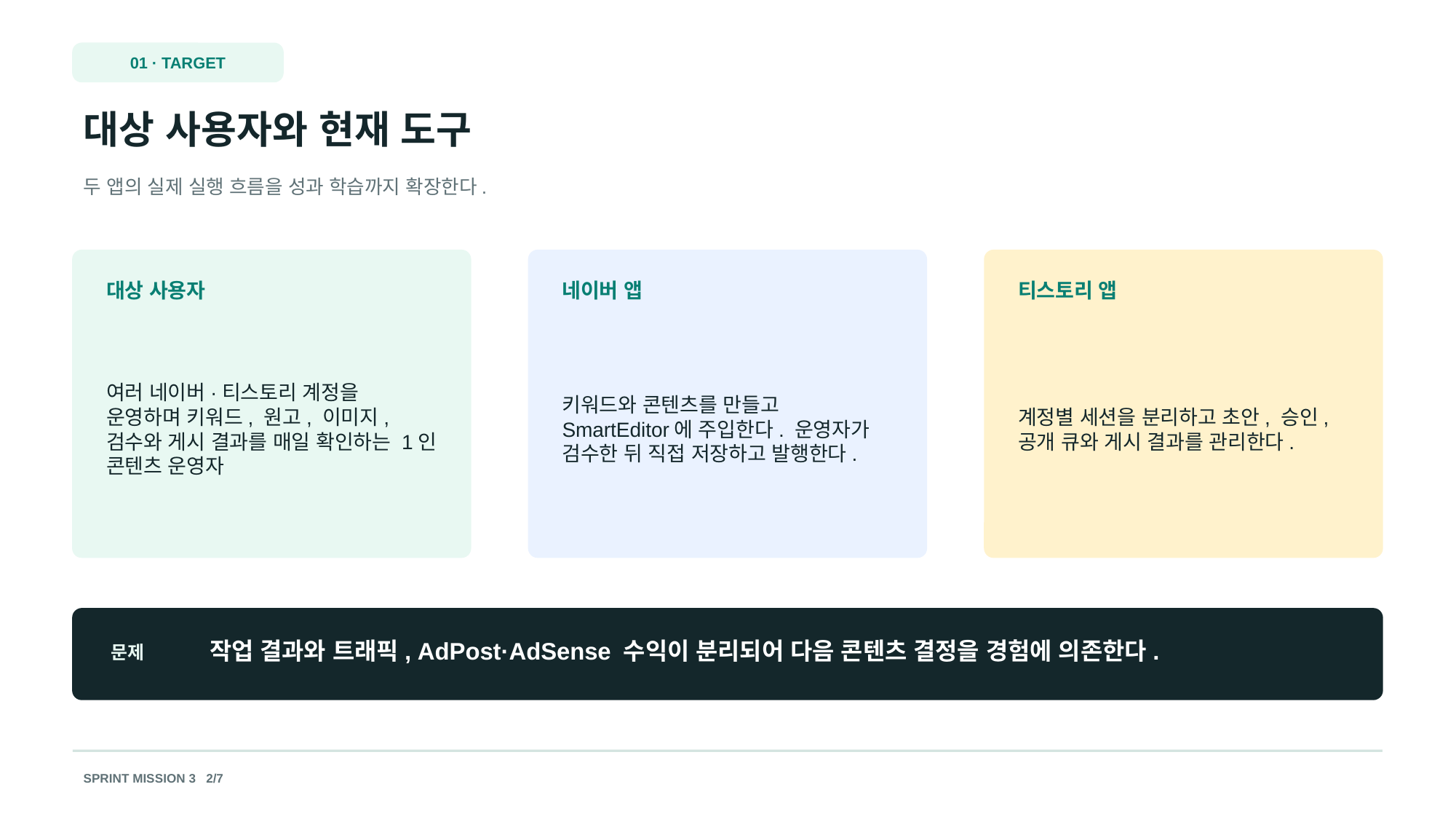

01 · TARGET
대상 사용자와 현재 도구
두 앱의 실제 실행 흐름을 성과 학습까지 확장한다.

대상 사용자
네이버 앱
티스토리 앱
여러 네이버·티스토리 계정을 운영하며 키워드, 원고, 이미지, 검수와 게시 결과를 매일 확인하는 1인 콘텐츠 운영자
키워드와 콘텐츠를 만들고 SmartEditor에 주입한다. 운영자가 검수한 뒤 직접 저장하고 발행한다.
계정별 세션을 분리하고 초안, 승인, 공개 큐와 게시 결과를 관리한다.

작업 결과와 트래픽, AdPost·AdSense 수익이 분리되어 다음 콘텐츠 결정을 경험에 의존한다.
문제

SPRINT MISSION 3   2/7